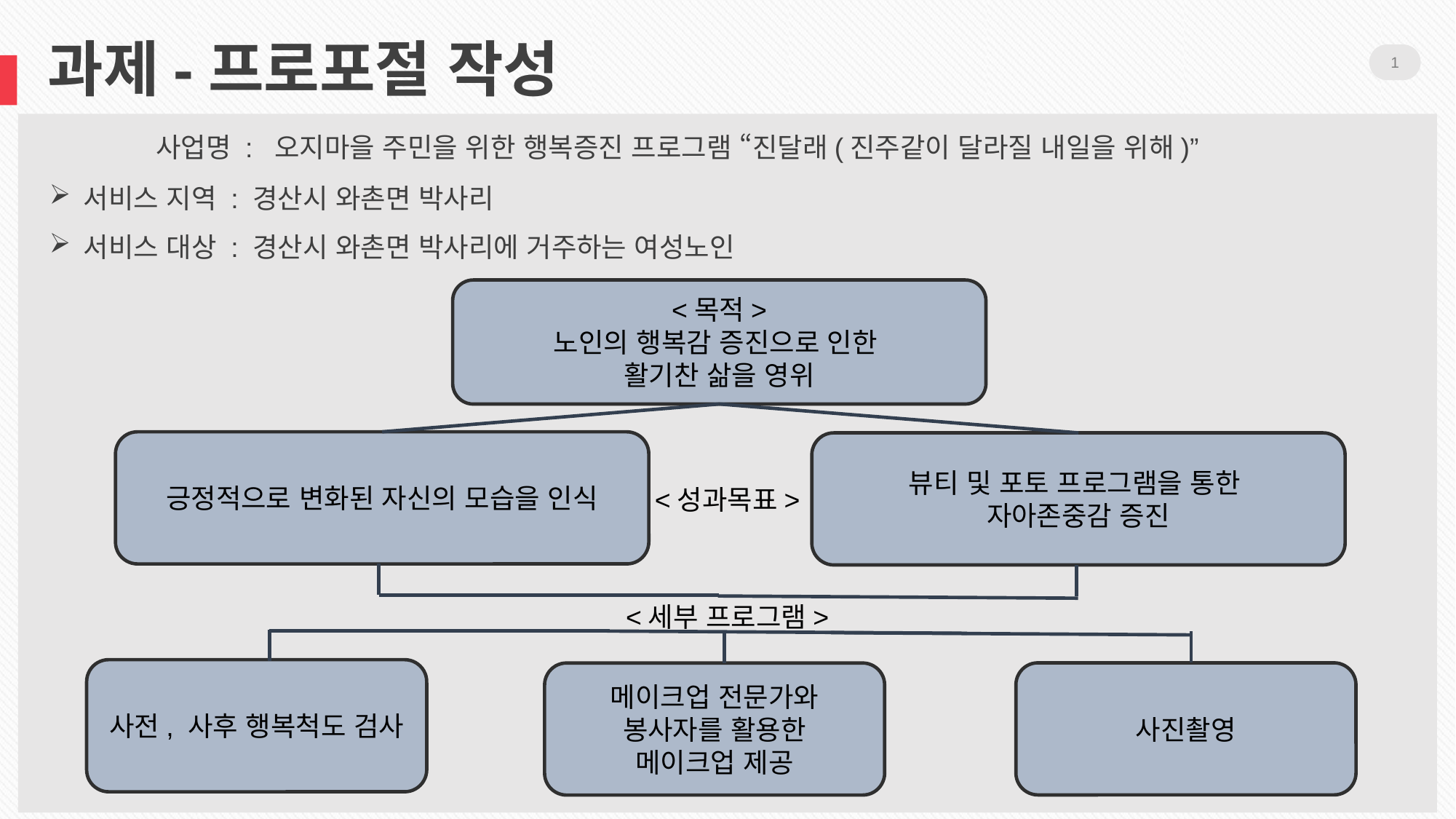

과제-프로포절 작성
1

사업명 :  오지마을 주민을 위한 행복증진 프로그램 “진달래(진주같이 달라질 내일을 위해)”
서비스 지역 : 경산시 와촌면 박사리
서비스 대상 : 경산시 와촌면 박사리에 거주하는 여성노인
<목적>
노인의 행복감 증진으로 인한
활기찬 삶을 영위
긍정적으로 변화된 자신의 모습을 인식
뷰티 및 포토 프로그램을 통한
자아존중감 증진
<성과목표>
<세부 프로그램>
사전, 사후 행복척도 검사
사진촬영
메이크업 전문가와 봉사자를 활용한
메이크업 제공